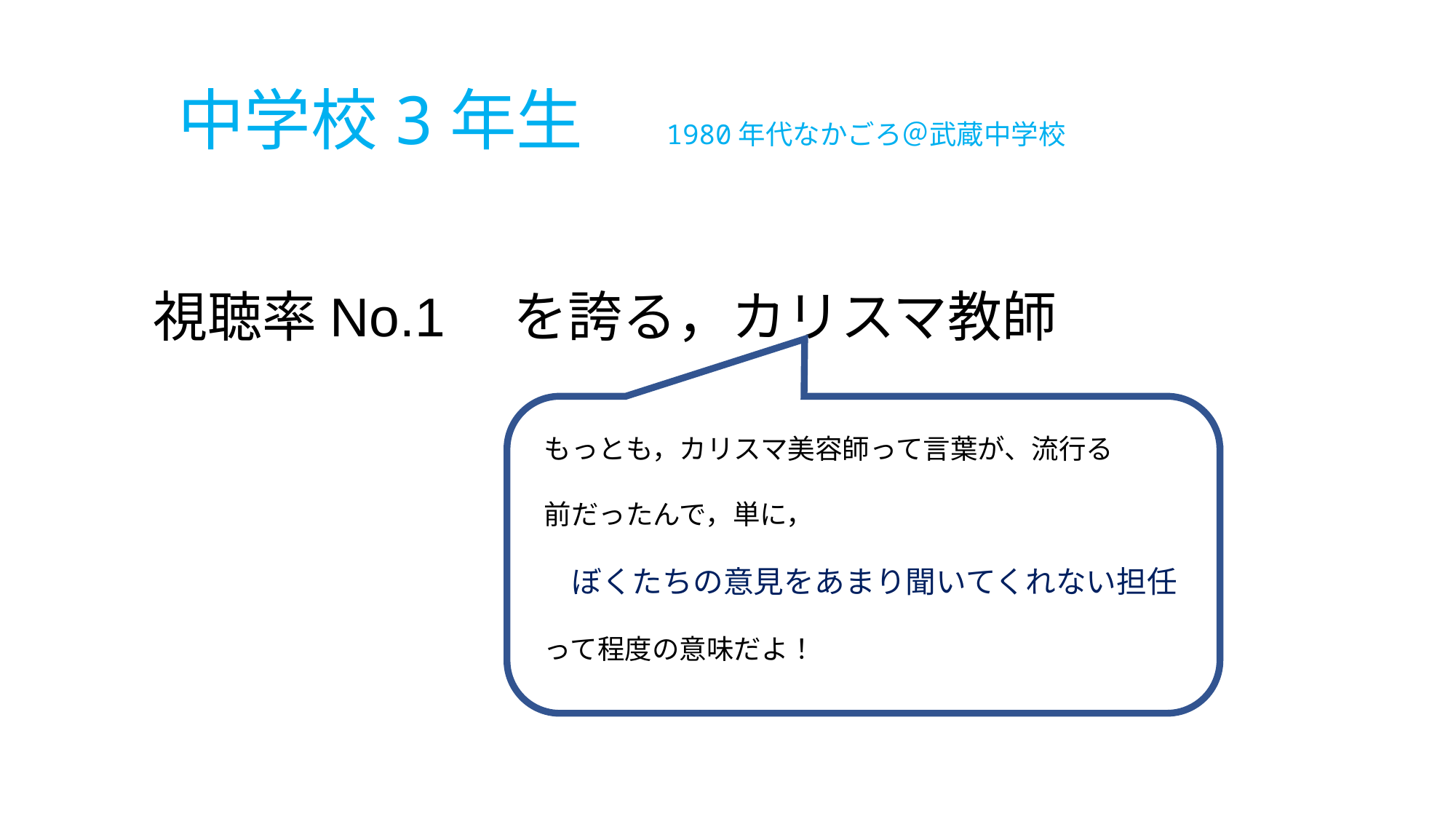

# 中学校3年生　1980年代なかごろ＠武蔵中学校

　視聴率No.1　を誇る，カリスマ教師

もっとも，カリスマ美容師って言葉が、流行る

前だったんで，単に，

　ぼくたちの意見をあまり聞いてくれない担任

って程度の意味だよ！